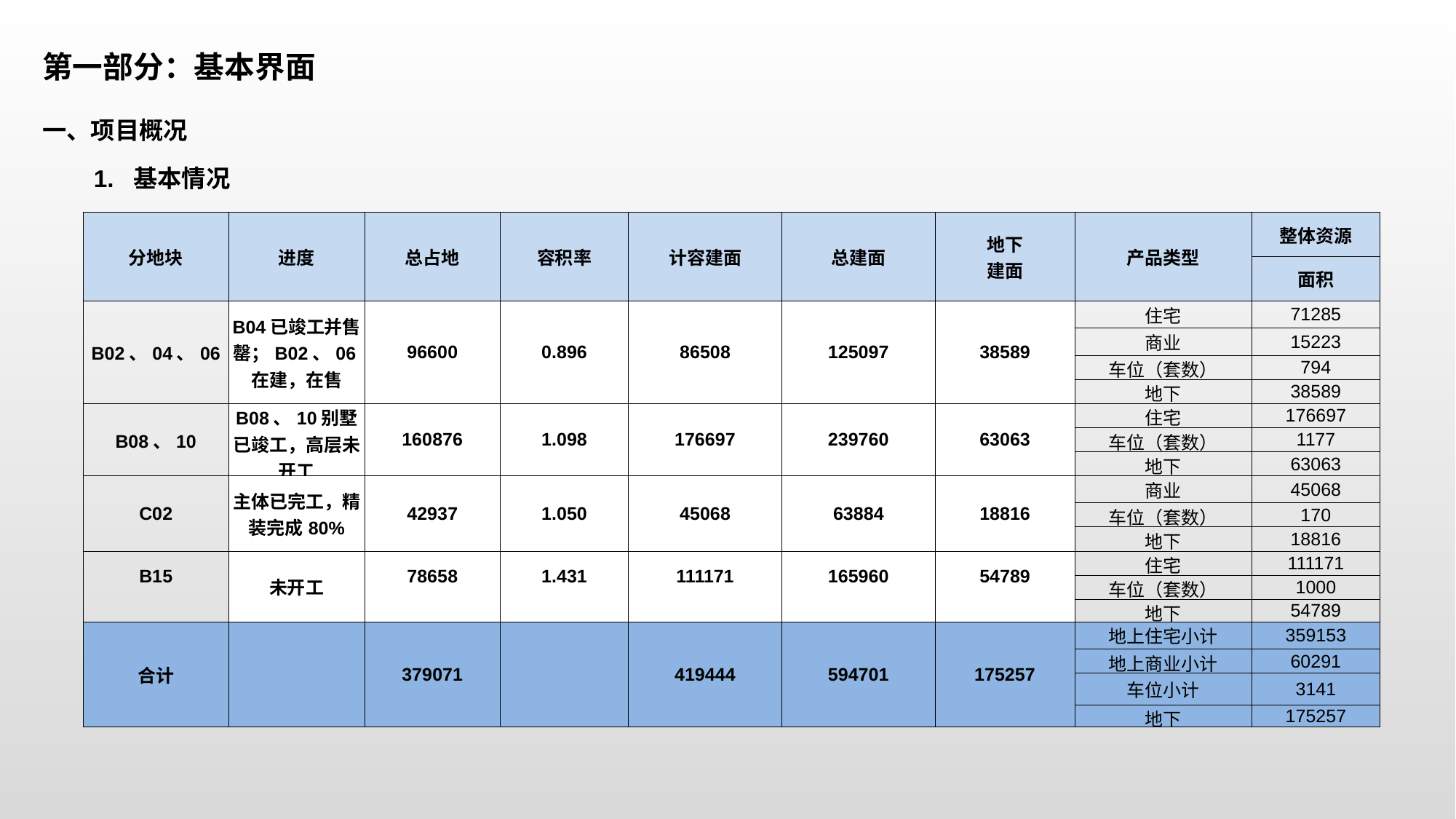

第一部分：基本界面
一、项目概况
1.  基本情况
| 分地块 | 进度 | 总占地 | 容积率 | 计容建面 | 总建面 | 地下 建面 | 产品类型 | 整体资源 |
| --- | --- | --- | --- | --- | --- | --- | --- | --- |
|  |  |  |  |  |  |  |  | 面积 |
| B02、04、06 | B04已竣工并售罄；B02、06在建，在售 | 96600 | 0.896 | 86508 | 125097 | 38589 | 住宅 | 71285 |
|  |  |  |  |  |  |  | 商业 | 15223 |
|  |  |  |  |  |  |  | 车位（套数） | 794 |
|  |  |  |  |  |  |  | 地下 | 38589 |
| B08、10 | B08、10别墅已竣工，高层未开工 | 160876 | 1.098 | 176697 | 239760 | 63063 | 住宅 | 176697 |
|  |  |  |  |  |  |  | 车位（套数） | 1177 |
|  |  |  |  |  |  |  | 地下 | 63063 |
| C02 | 主体已完工，精装完成80% | 42937 | 1.050 | 45068 | 63884 | 18816 | 商业 | 45068 |
|  |  |  |  |  |  |  | 车位（套数） | 170 |
|  |  |  |  |  |  |  | 地下 | 18816 |
| B15 | 未开工 | 78658 | 1.431 | 111171 | 165960 | 54789 | 住宅 | 111171 |
|  |  |  |  |  |  |  | 车位（套数） | 1000 |
|  |  |  |  |  |  |  | 地下 | 54789 |
| 合计 |  | 379071 |  | 419444 | 594701 | 175257 | 地上住宅小计 | 359153 |
|  |  |  |  |  |  |  | 地上商业小计 | 60291 |
|  |  |  |  |  |  |  | 车位小计 | 3141 |
|  |  |  |  |  |  |  | 地下 | 175257 |